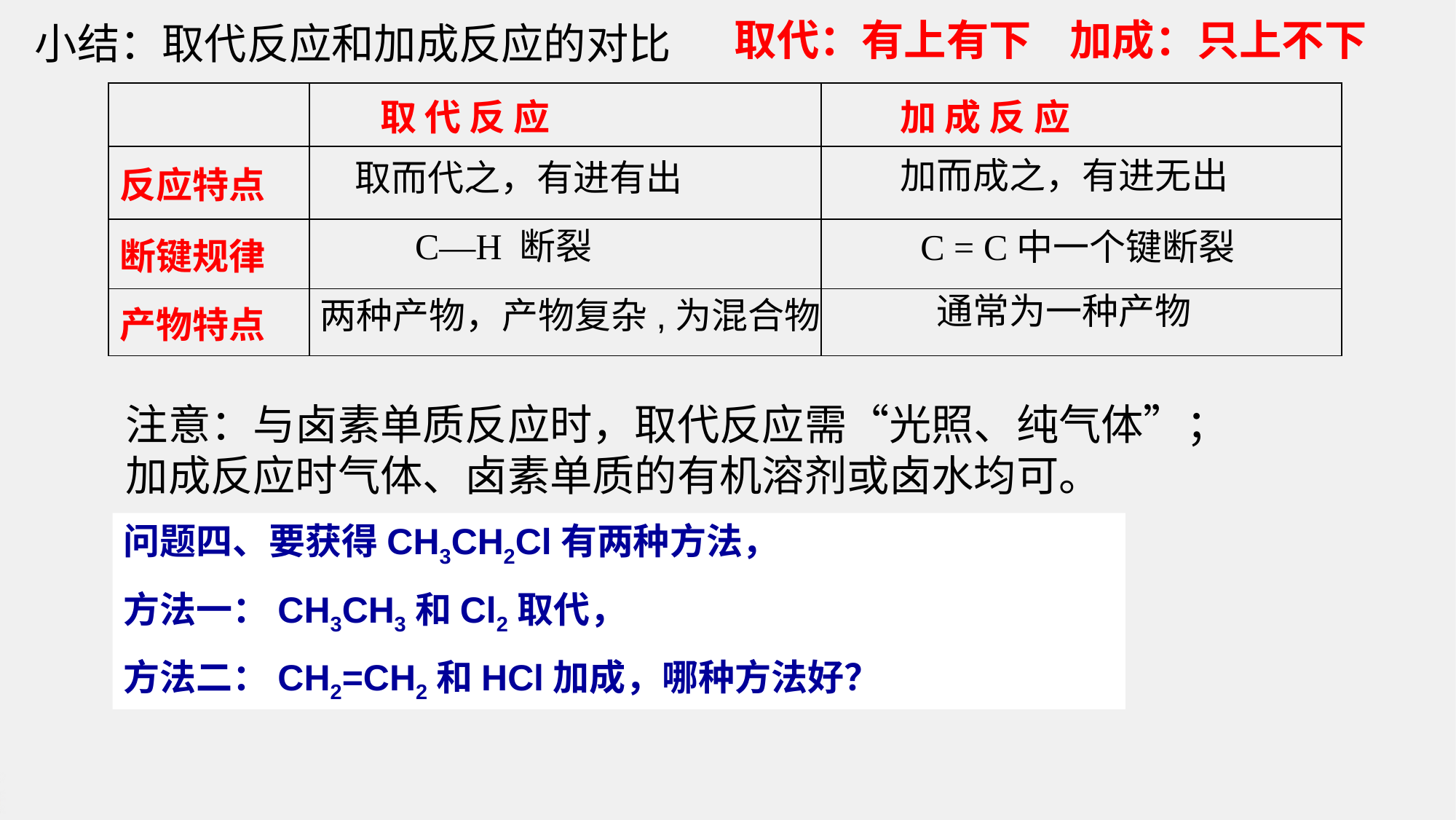

取代：有上有下    加成：只上不下
小结：取代反应和加成反应的对比
|  | 取 代 反 应 | 加 成 反 应 |
| --- | --- | --- |
| 反应特点 |  |  |
| 断键规律 |  |  |
| 产物特点 |  |  |
加而成之，有进无出
取而代之，有进有出
C—H 断裂
C = C中一个键断裂
通常为一种产物
两种产物，产物复杂,为混合物
注意：与卤素单质反应时，取代反应需“光照、纯气体”；
加成反应时气体、卤素单质的有机溶剂或卤水均可。
问题四、要获得CH3CH2Cl有两种方法，
方法一：CH3CH3和Cl2取代，
方法二：CH2=CH2和HCl加成，哪种方法好？